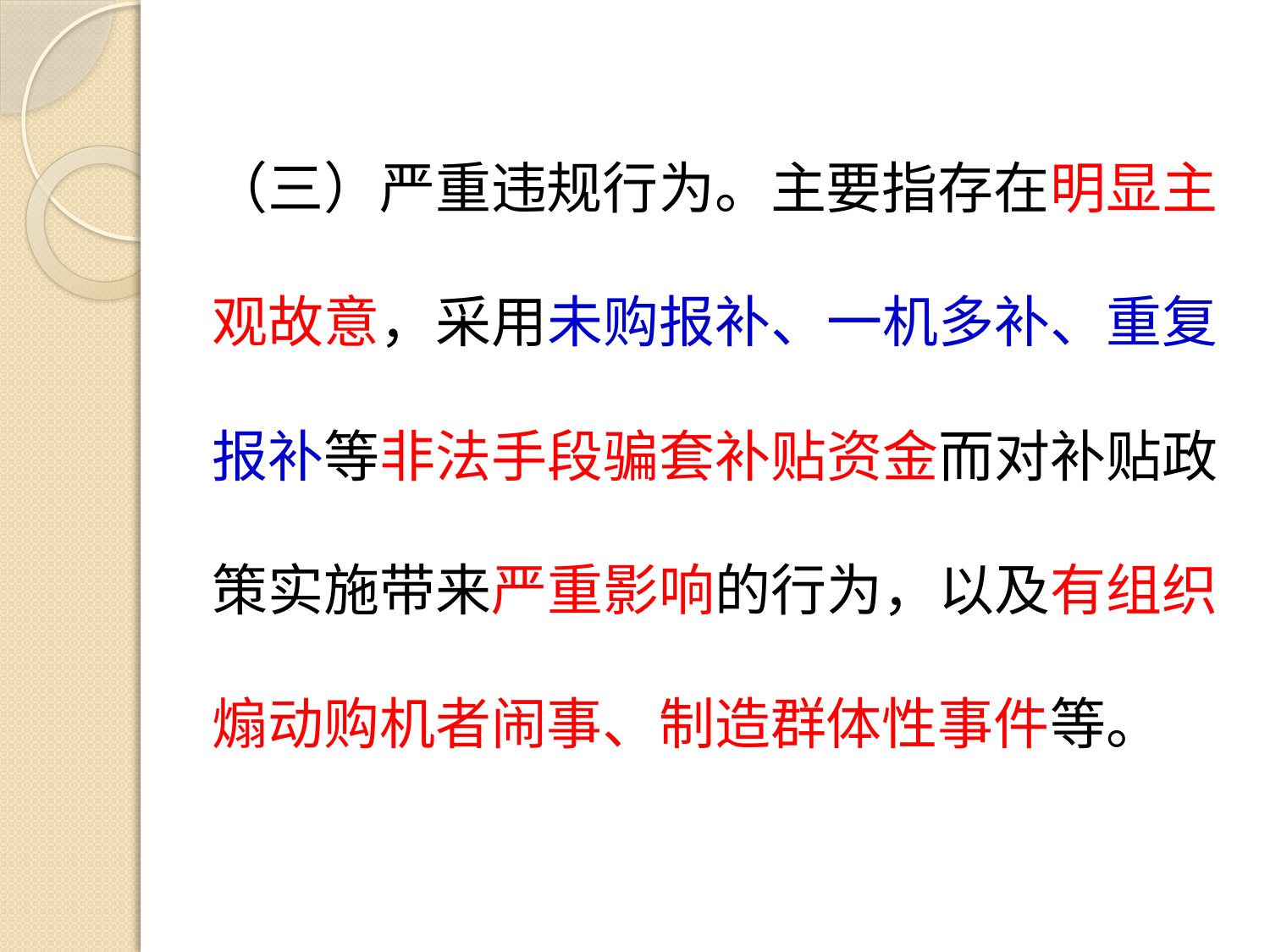

（三）严重违规行为。主要指存在明显主观故意，采用未购报补、一机多补、重复报补等非法手段骗套补贴资金而对补贴政策实施带来严重影响的行为，以及有组织煽动购机者闹事、制造群体性事件等。